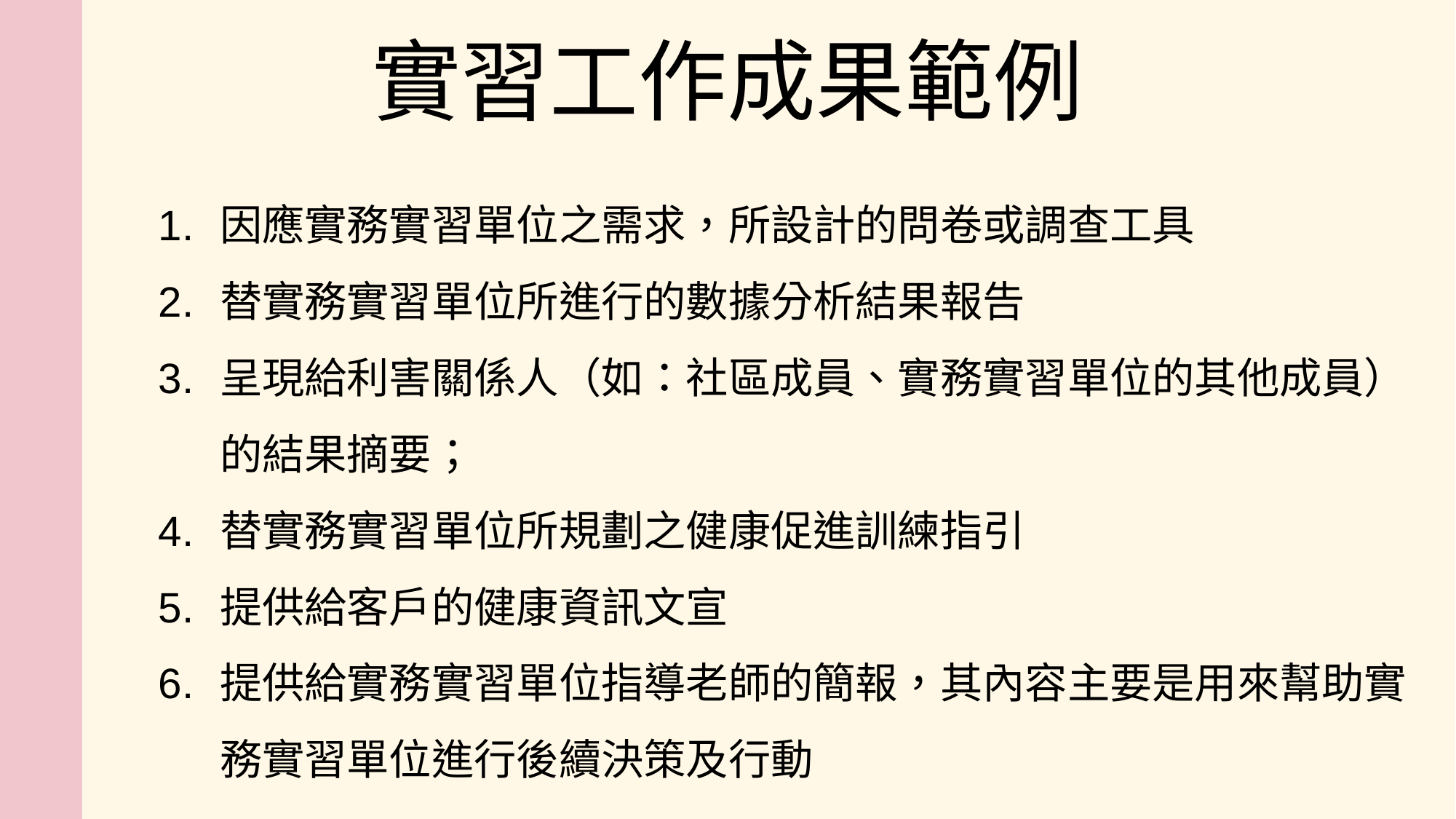

實習工作成果範例
因應實務實習單位之需求，所設計的問卷或調查工具
替實務實習單位所進行的數據分析結果報告
呈現給利害關係人（如：社區成員、實務實習單位的其他成員） 的結果摘要；
替實務實習單位所規劃之健康促進訓練指引
提供給客戶的健康資訊文宣
提供給實務實習單位指導老師的簡報，其內容主要是用來幫助實務實習單位進行後續決策及行動